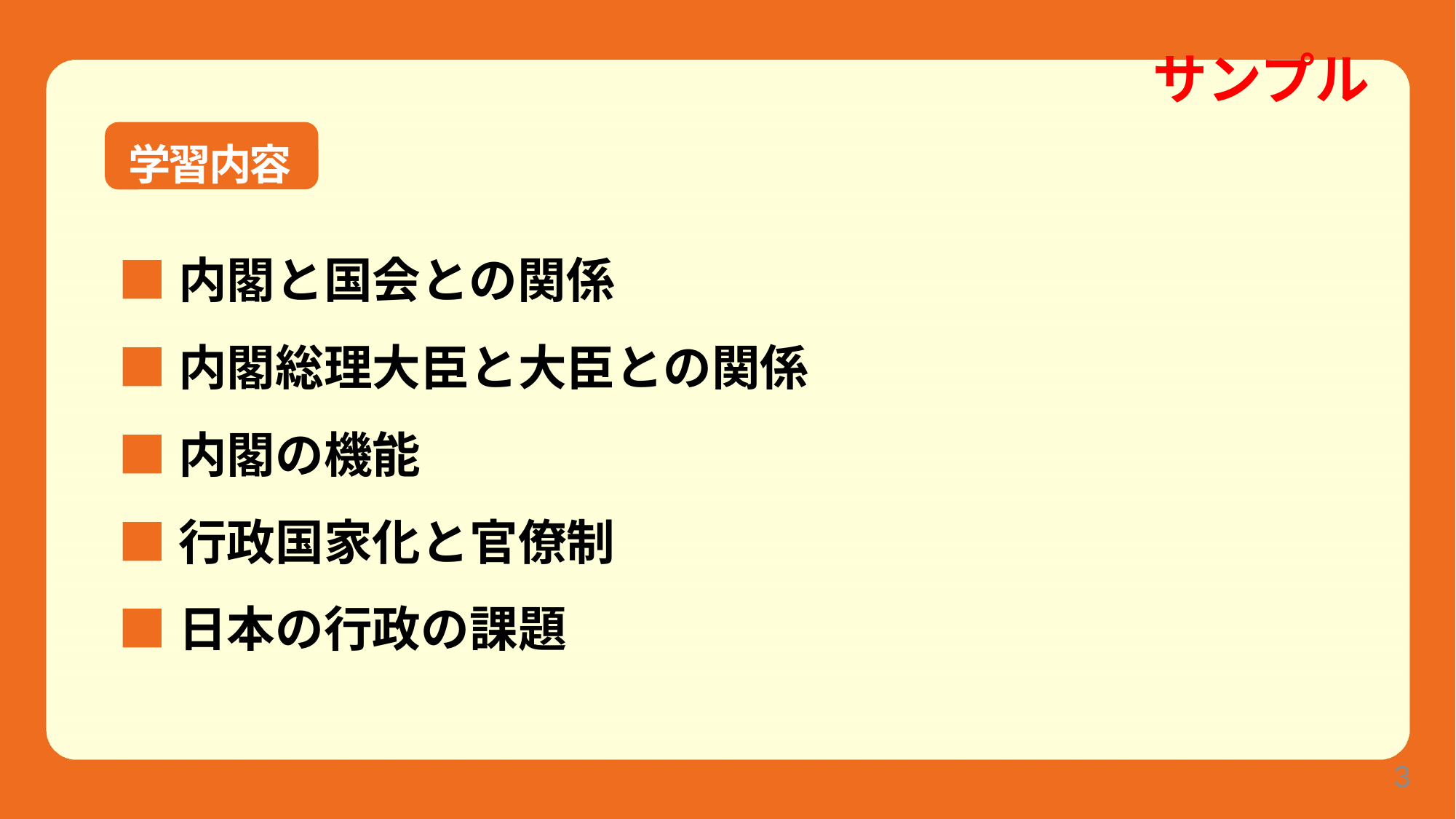

■内閣と国会との関係
■内閣総理大臣と大臣との関係
■内閣の機能
■行政国家化と官僚制
■日本の行政の課題